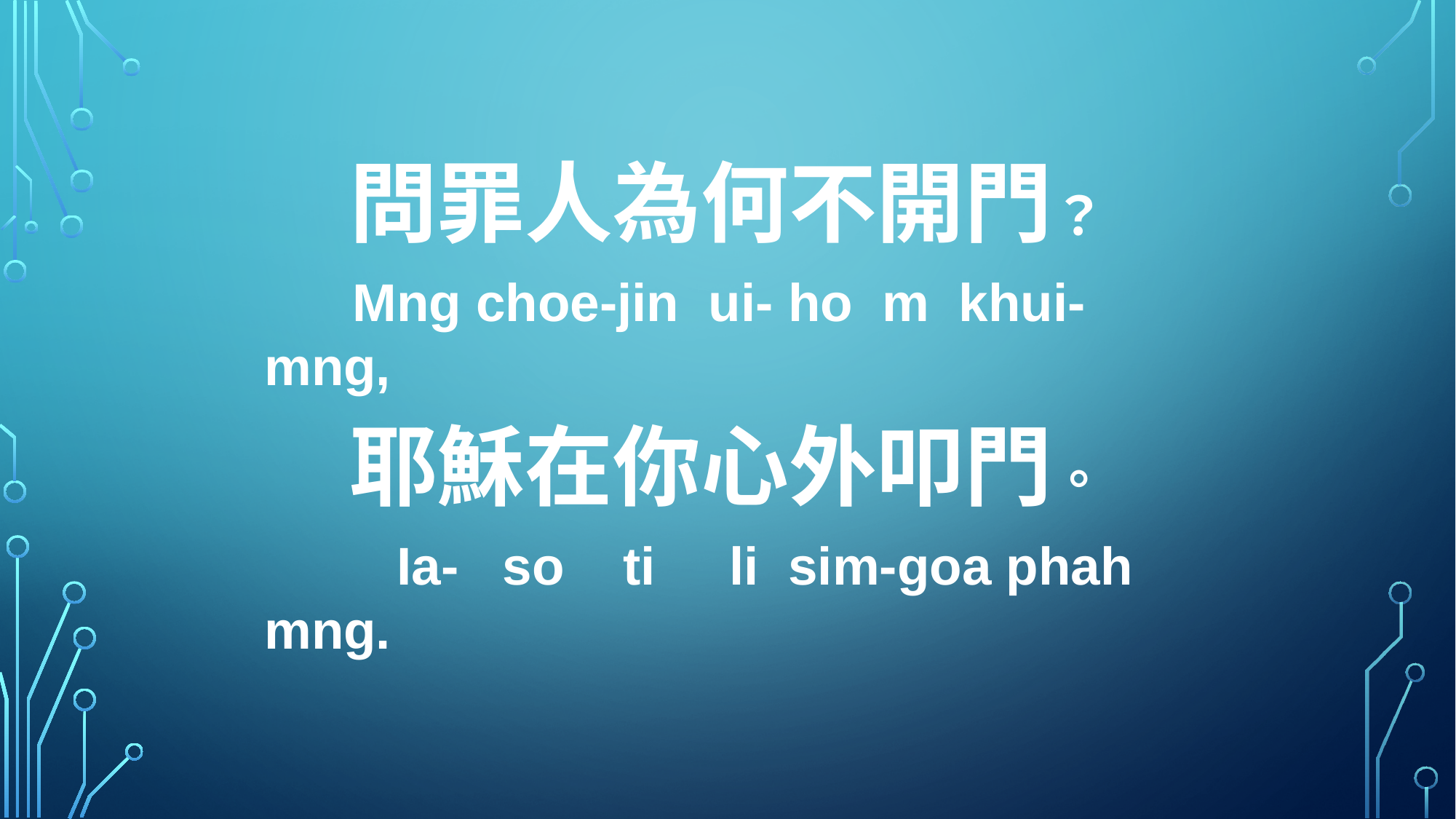

問罪人為何不開門？
      Mng choe-jin  ui- ho  m  khui-mng,
耶穌在你心外叩門。
         Ia-   so    ti     li  sim-goa phah mng.